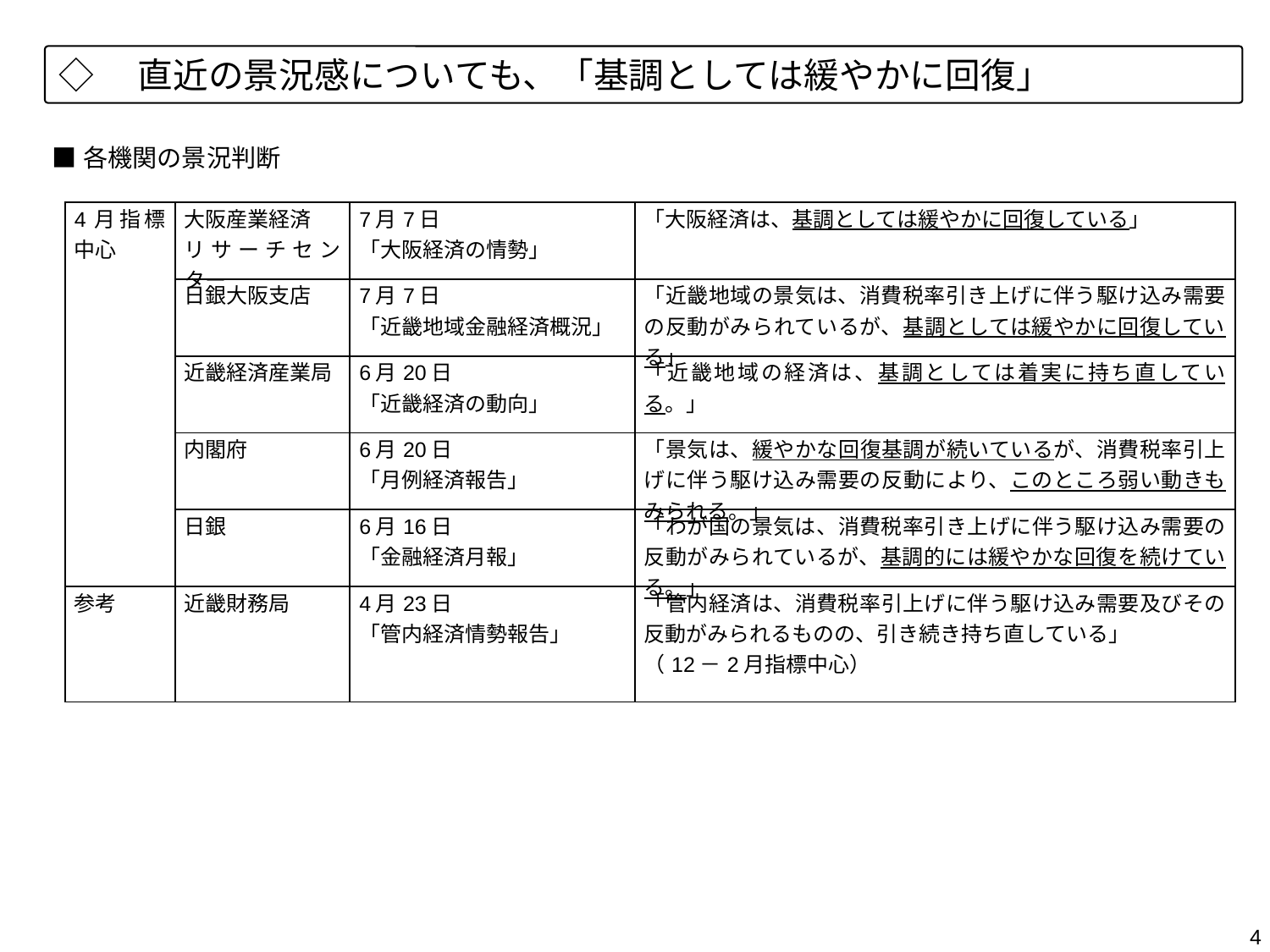

◇　直近の景況感についても、「基調としては緩やかに回復」
■各機関の景況判断
| 4月指標中心 | 大阪産業経済 リサーチセンター | 7月7日 「大阪経済の情勢」 | 「大阪経済は、基調としては緩やかに回復している」 |
| --- | --- | --- | --- |
|  | 日銀大阪支店 | 7月7日 「近畿地域金融経済概況」 | 「近畿地域の景気は、消費税率引き上げに伴う駆け込み需要の反動がみられているが、基調としては緩やかに回復している」 |
|  | 近畿経済産業局 | 6月20日 「近畿経済の動向」 | 「近畿地域の経済は、基調としては着実に持ち直している。」 |
|  | 内閣府 | 6月20日 「月例経済報告」 | 「景気は、緩やかな回復基調が続いているが、消費税率引上げに伴う駆け込み需要の反動により、このところ弱い動きもみられる。」 |
|  | 日銀 | 6月16日 「金融経済月報」 | 「わが国の景気は、消費税率引き上げに伴う駆け込み需要の反動がみられているが、基調的には緩やかな回復を続けている。」 |
| 参考 | 近畿財務局 | 4月23日 「管内経済情勢報告」 | 「管内経済は、消費税率引上げに伴う駆け込み需要及びその反動がみられるものの、引き続き持ち直している」 （12－2月指標中心） |
4